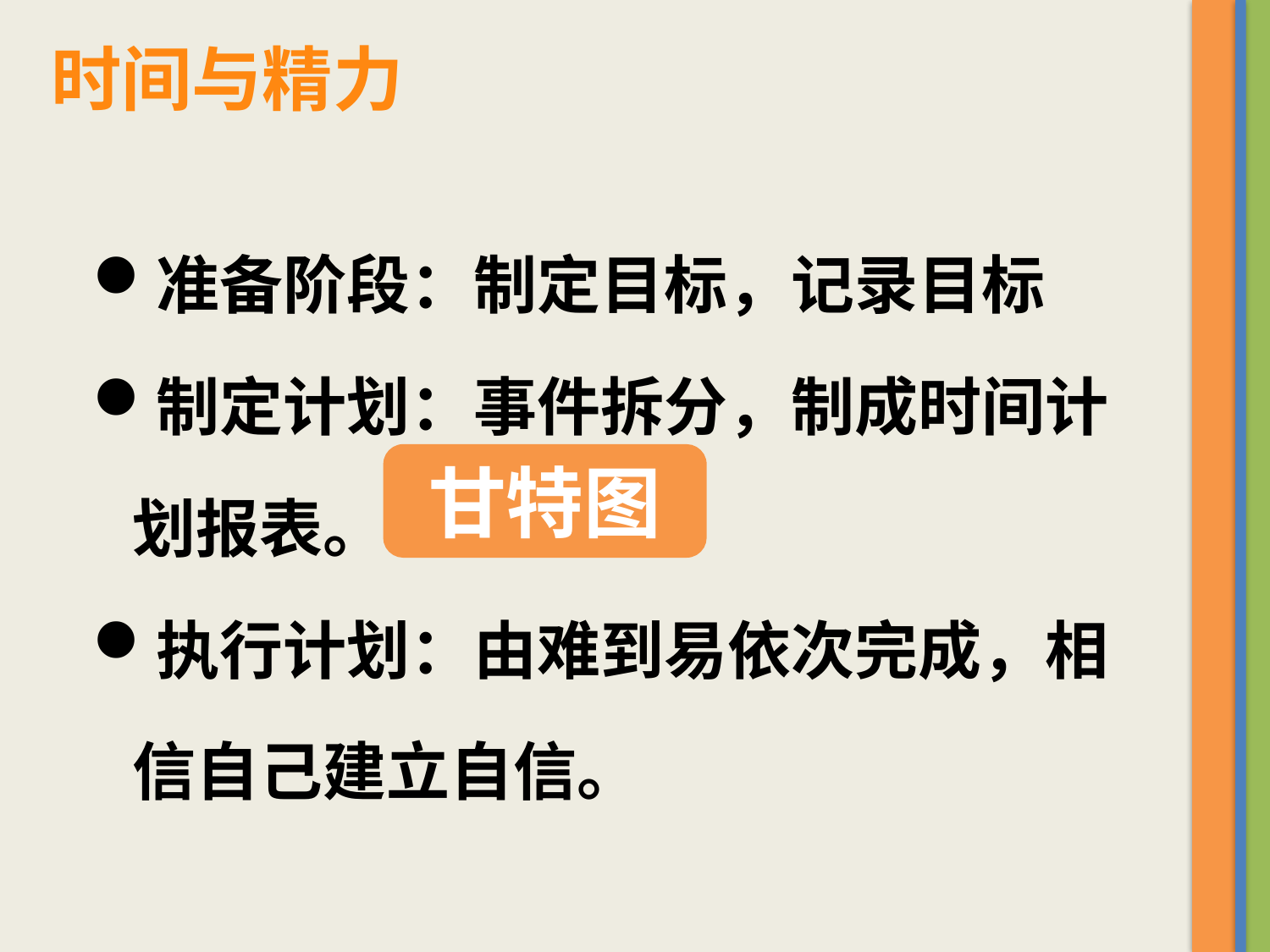

时间与精力
准备阶段：制定目标，记录目标
制定计划：事件拆分，制成时间计划报表。
执行计划：由难到易依次完成，相信自己建立自信。
甘特图